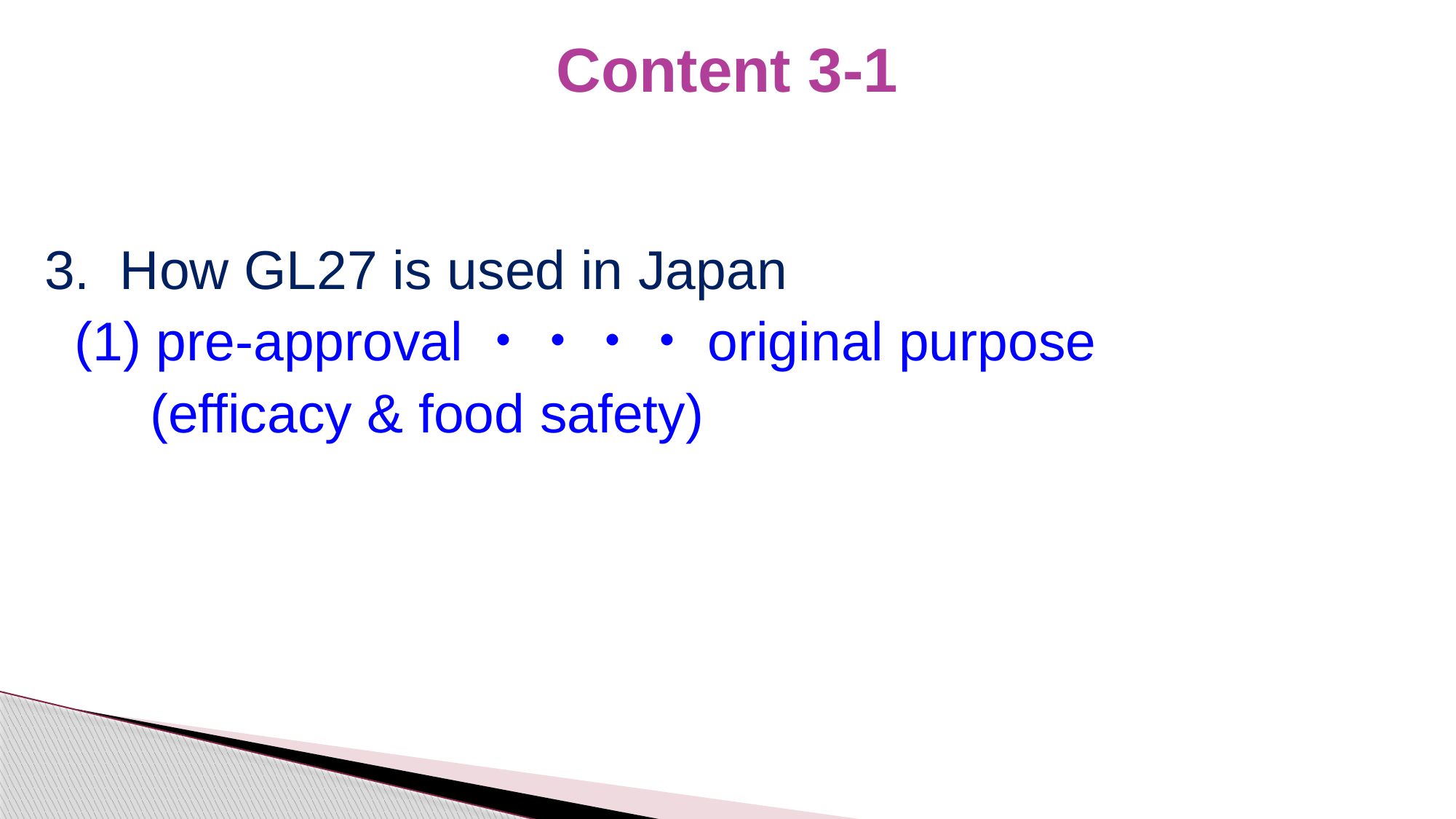

# Content 3-1

3.  How GL27 is used in Japan
  (1) pre-approval・・・・original purpose
       (efficacy & food safety)